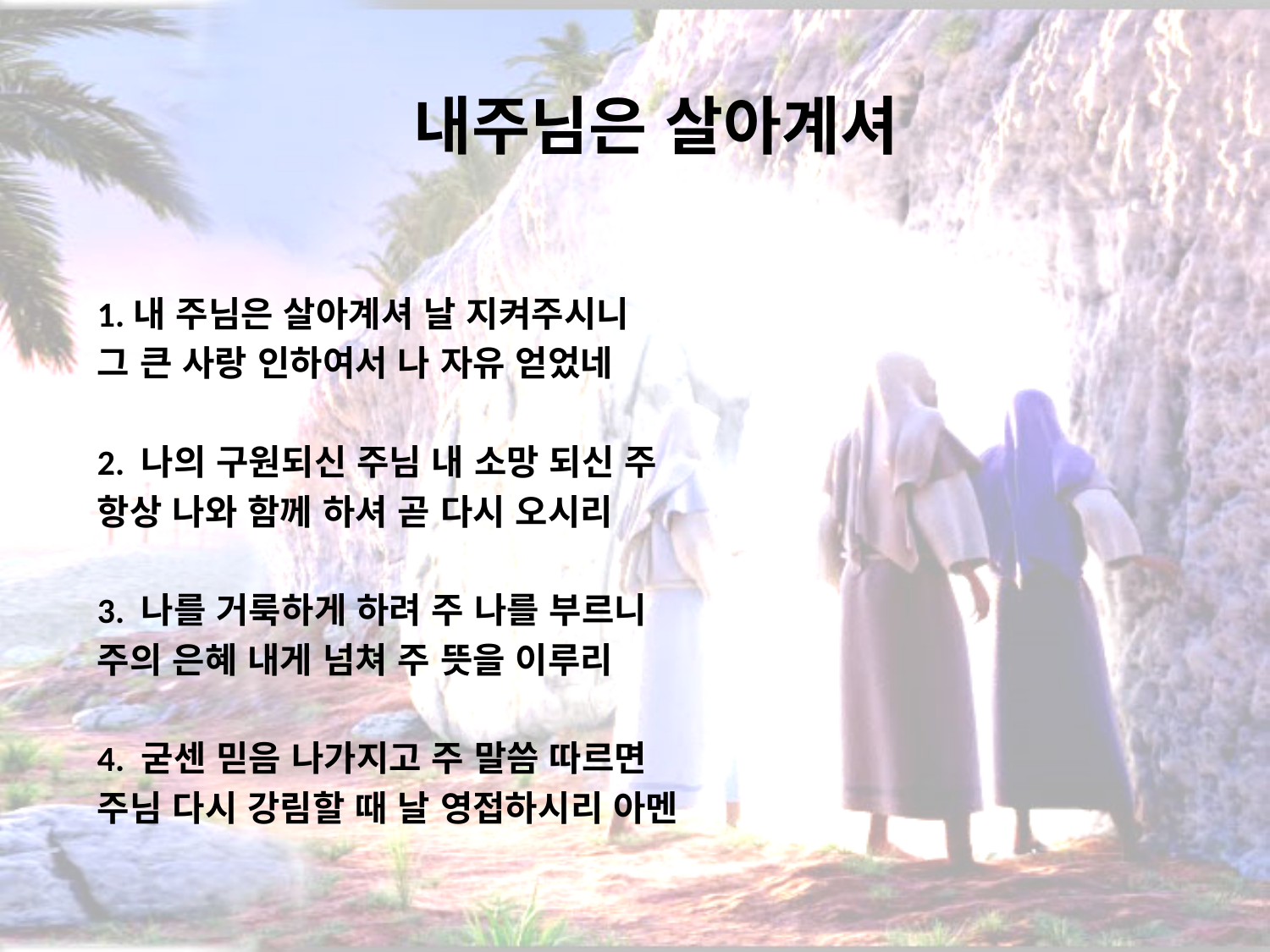

# 내주님은 살아계셔
1.내 주님은 살아계셔 날 지켜주시니
그 큰 사랑 인하여서 나 자유 얻었네

2. 나의 구원되신 주님 내 소망 되신 주
항상 나와 함께 하셔 곧 다시 오시리

3. 나를 거룩하게 하려 주 나를 부르니
주의 은혜 내게 넘쳐 주 뜻을 이루리

4. 굳센 믿음 나가지고 주 말씀 따르면
주님 다시 강림할 때 날 영접하시리 아멘